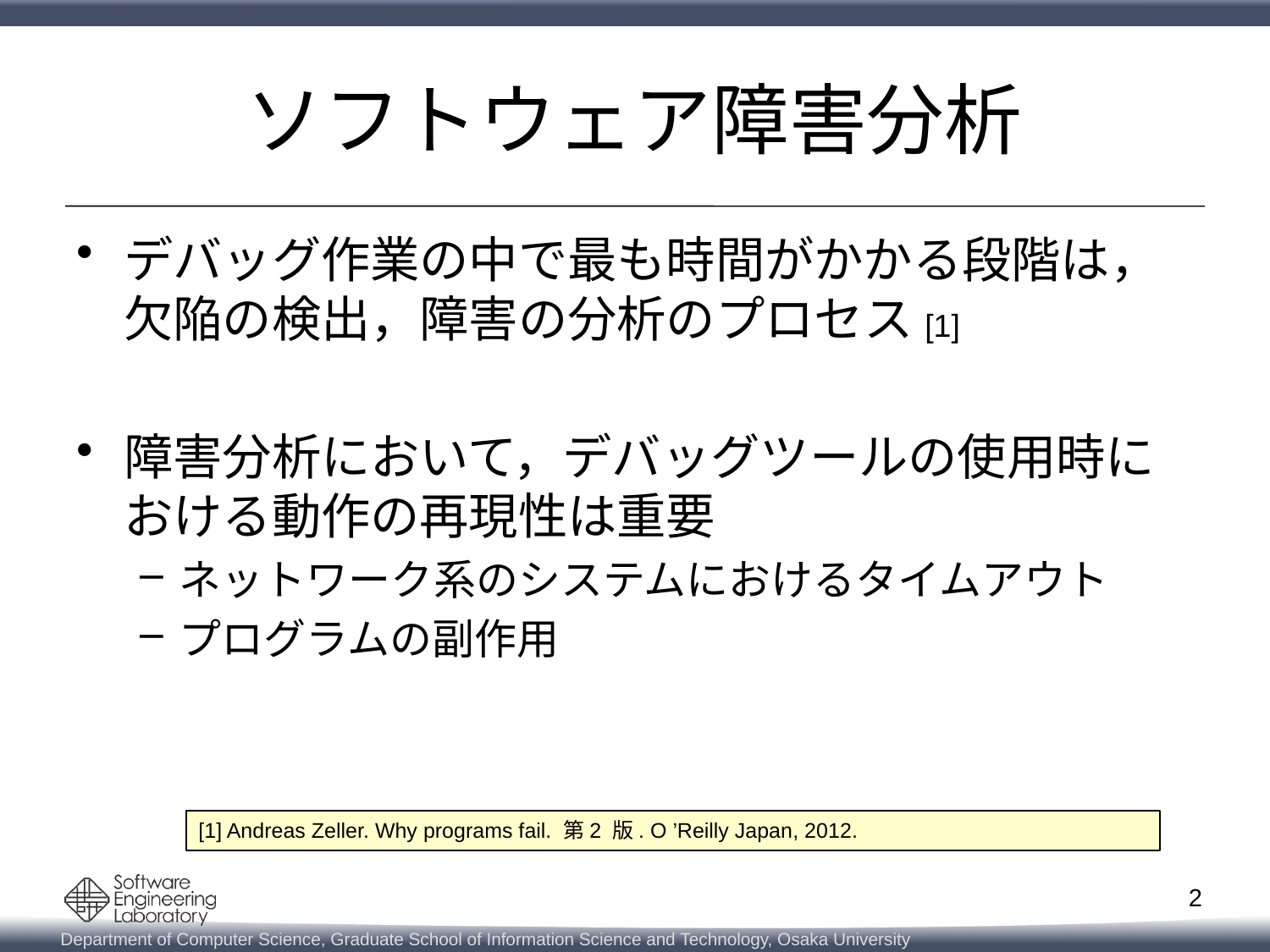

# ソフトウェア障害分析
デバッグ作業の中で最も時間がかかる段階は，
欠陥の検出，障害の分析のプロセス[1]

障害分析において，デバッグツールの使用時に
おける動作の再現性は重要
ネットワーク系のシステムにおけるタイムアウト
プログラムの副作用
[1] Andreas Zeller. Why programs fail. 第2 版. O ’Reilly Japan, 2012.
2